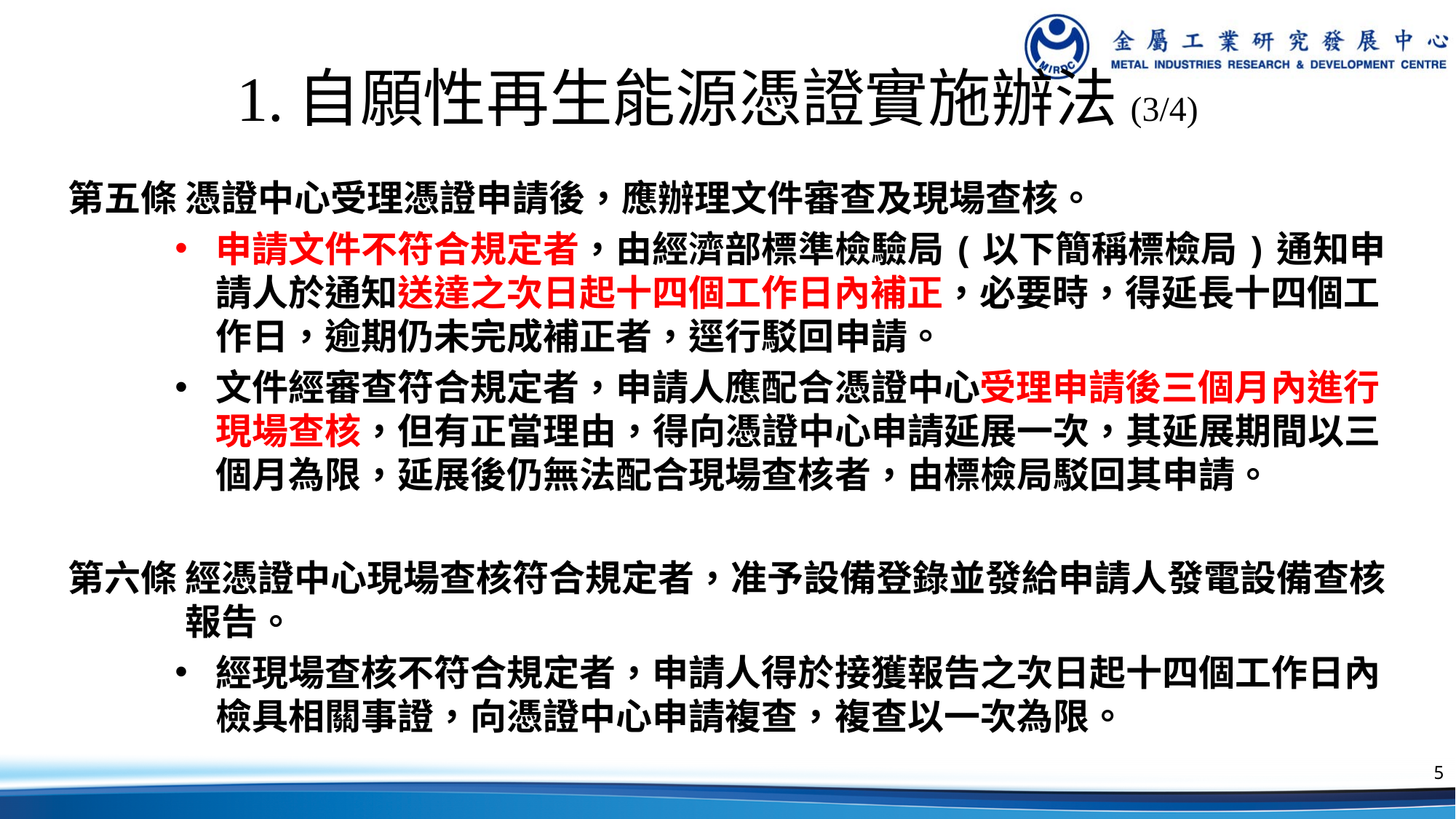

1.自願性再生能源憑證實施辦法(3/4)
第五條 憑證中心受理憑證申請後，應辦理文件審查及現場查核。
申請文件不符合規定者，由經濟部標準檢驗局(以下簡稱標檢局)通知申請人於通知送達之次日起十四個工作日內補正，必要時，得延長十四個工作日，逾期仍未完成補正者，逕行駁回申請。
文件經審查符合規定者，申請人應配合憑證中心受理申請後三個月內進行現場查核，但有正當理由，得向憑證中心申請延展一次，其延展期間以三個月為限，延展後仍無法配合現場查核者，由標檢局駁回其申請。

第六條 經憑證中心現場查核符合規定者，准予設備登錄並發給申請人發電設備查核報告。
經現場查核不符合規定者，申請人得於接獲報告之次日起十四個工作日內檢具相關事證，向憑證中心申請複查，複查以一次為限。
5